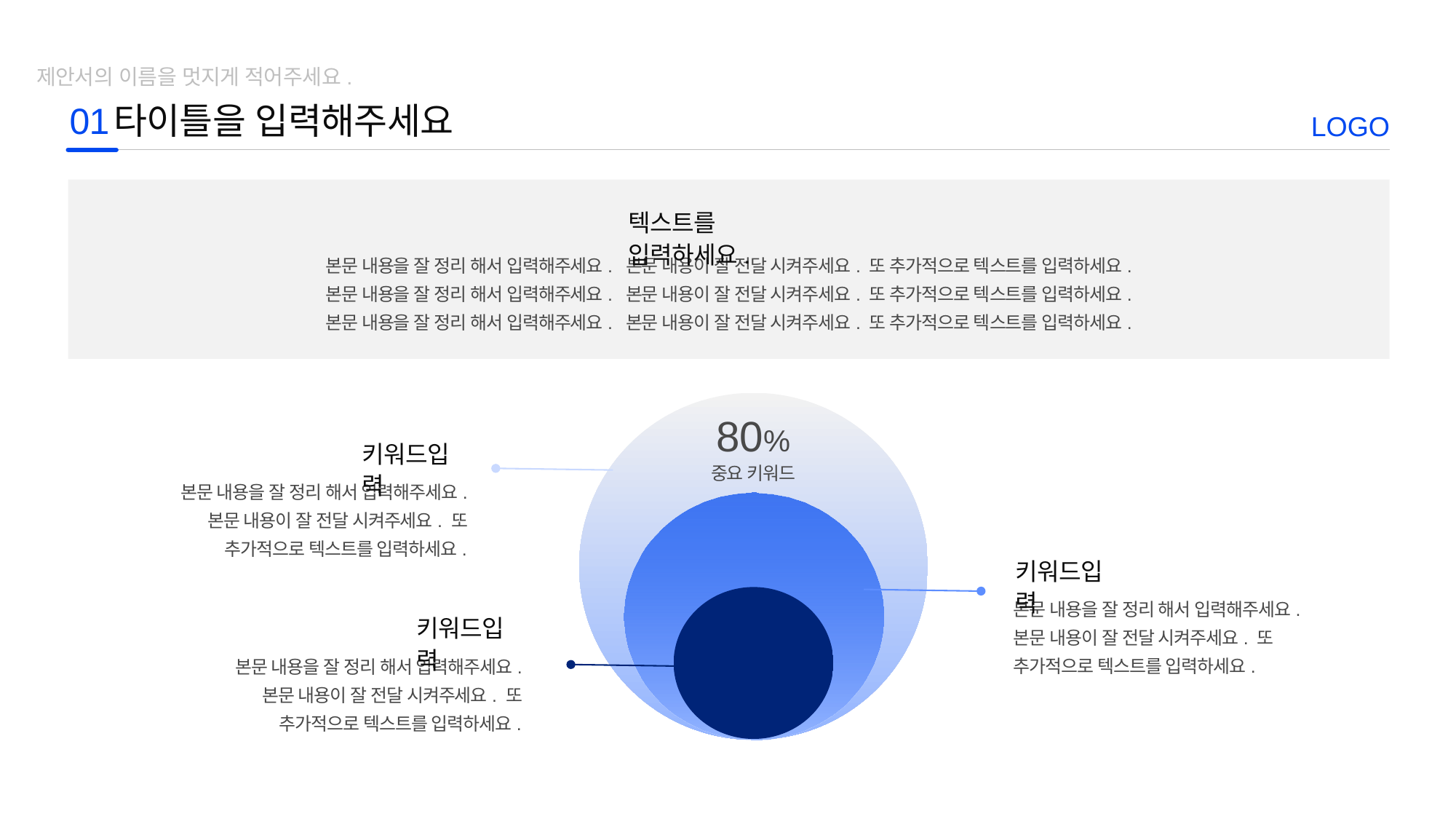

제안서의 이름을 멋지게 적어주세요.
01
타이틀을 입력해주세요
LOGO

텍스트를 입력하세요.
본문 내용을 잘 정리 해서 입력해주세요.  본문 내용이 잘 전달 시켜주세요. 또 추가적으로 텍스트를 입력하세요.
본문 내용을 잘 정리 해서 입력해주세요.  본문 내용이 잘 전달 시켜주세요. 또 추가적으로 텍스트를 입력하세요.
본문 내용을 잘 정리 해서 입력해주세요.  본문 내용이 잘 전달 시켜주세요. 또 추가적으로 텍스트를 입력하세요.

80%
중요 키워드
키워드입력
본문 내용을 잘 정리 해서 입력해주세요. 본문 내용이 잘 전달 시켜주세요. 또 추가적으로 텍스트를 입력하세요.

60%
중요 키워드
키워드입력
본문 내용을 잘 정리 해서 입력해주세요. 본문 내용이 잘 전달 시켜주세요. 또 추가적으로 텍스트를 입력하세요.

키워드입력
40%
중요 키워드
본문 내용을 잘 정리 해서 입력해주세요. 본문 내용이 잘 전달 시켜주세요. 또 추가적으로 텍스트를 입력하세요.